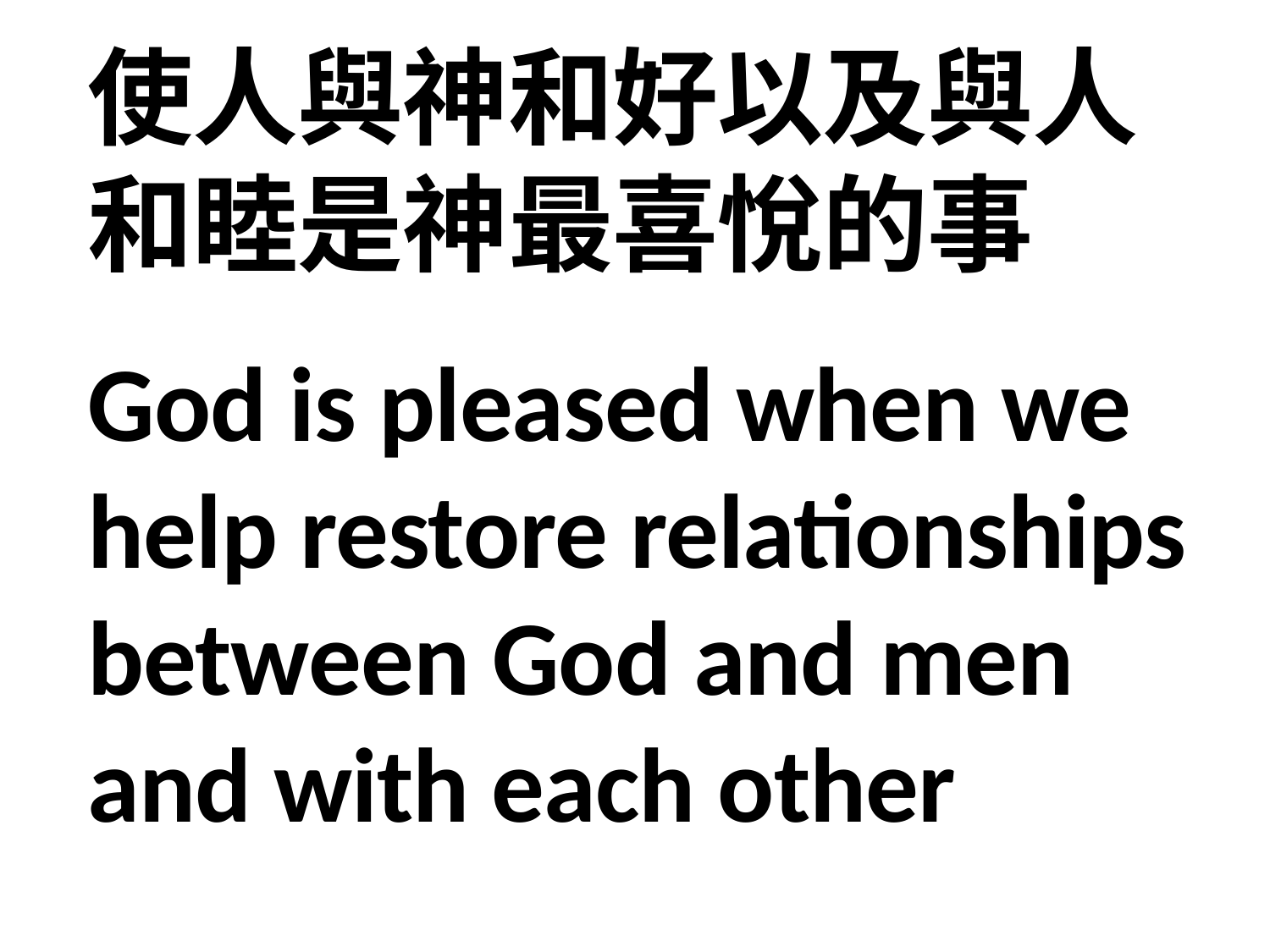

使人與神和好以及與人和睦是神最喜悅的事

God is pleased when we help restore relationships between God and men and with each other